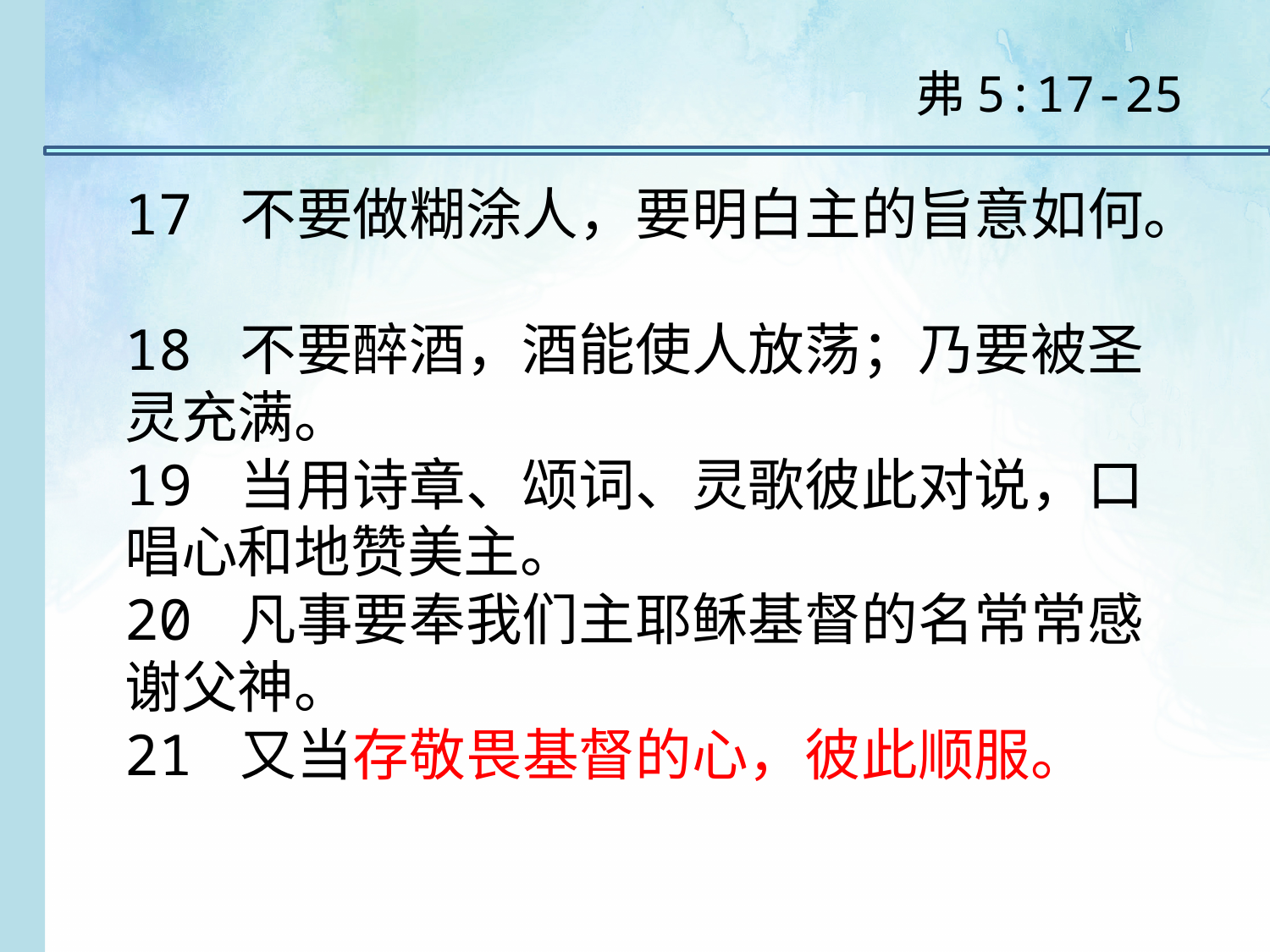

弗5:17-25

17 不要做糊涂人，要明白主的旨意如何。
18 不要醉酒，酒能使人放荡；乃要被圣灵充满。
19 当用诗章、颂词、灵歌彼此对说，口唱心和地赞美主。
20 凡事要奉我们主耶稣基督的名常常感谢父神。
21 又当存敬畏基督的心，彼此顺服。